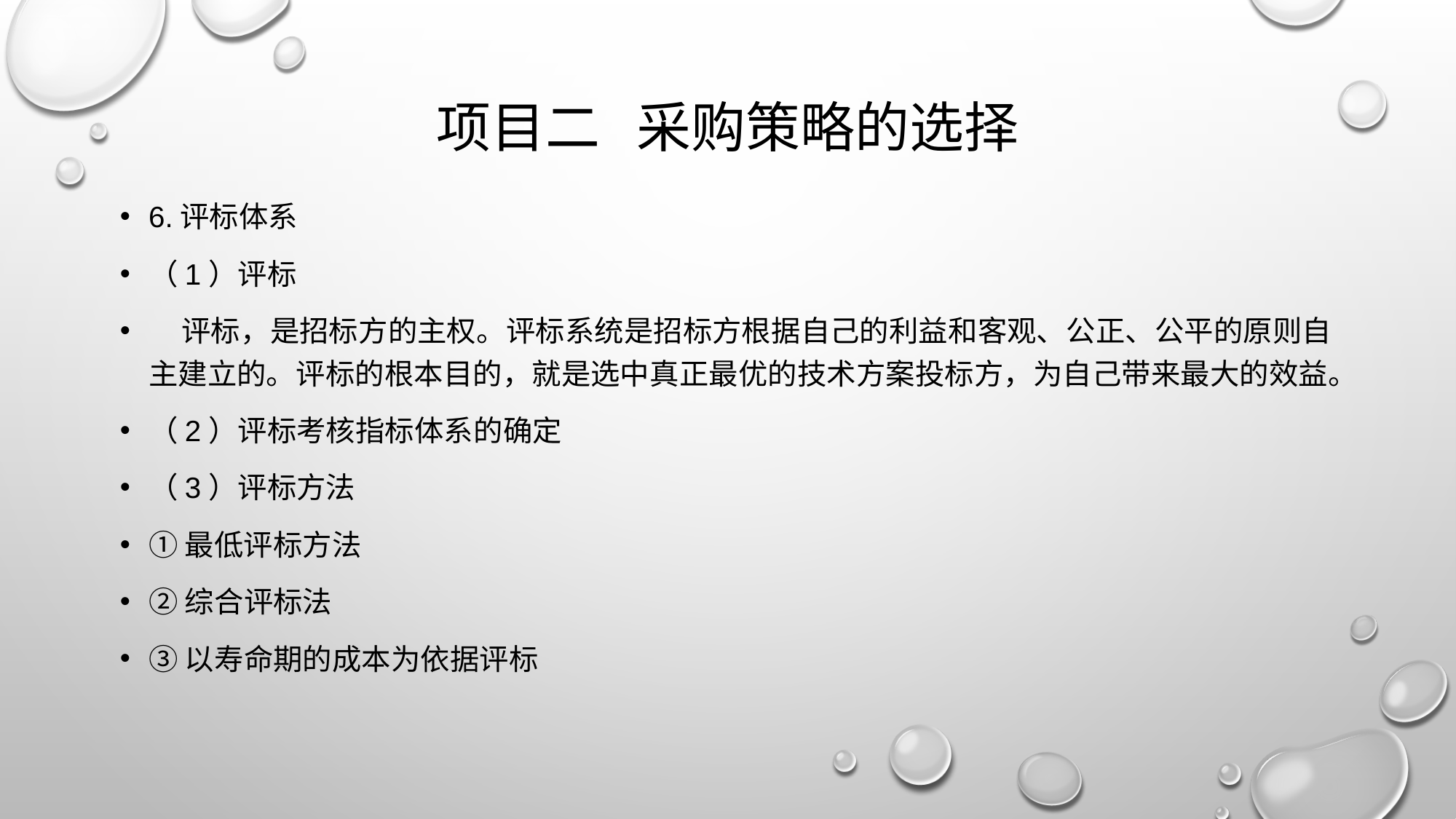

# 项目二   采购策略的选择
6.评标体系
（1）评标
    评标，是招标方的主权。评标系统是招标方根据自己的利益和客观、公正、公平的原则自主建立的。评标的根本目的，就是选中真正最优的技术方案投标方，为自己带来最大的效益。
（2）评标考核指标体系的确定
（3）评标方法
①最低评标方法
②综合评标法
③以寿命期的成本为依据评标